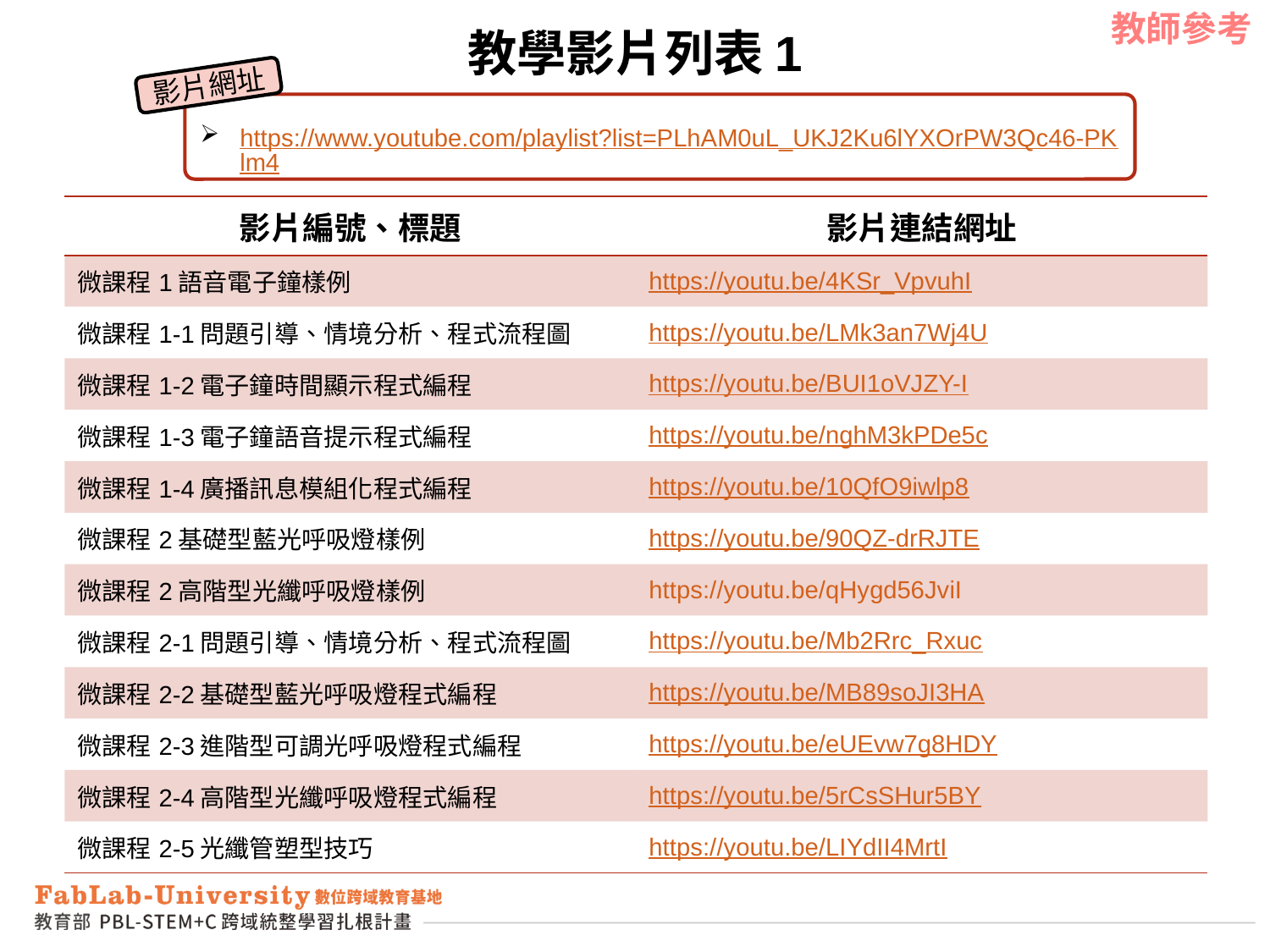

教師參考
# 教學影片列表1
影片網址
https://www.youtube.com/playlist?list=PLhAM0uL_UKJ2Ku6lYXOrPW3Qc46-PKlm4
| 影片編號、標題 | 影片連結網址 |
| --- | --- |
| 微課程1語音電子鐘樣例 | https://youtu.be/4KSr\_VpvuhI |
| 微課程1-1問題引導、情境分析、程式流程圖 | https://youtu.be/LMk3an7Wj4U |
| 微課程1-2電子鐘時間顯示程式編程 | https://youtu.be/BUI1oVJZY-I |
| 微課程1-3電子鐘語音提示程式編程 | https://youtu.be/nghM3kPDe5c |
| 微課程1-4廣播訊息模組化程式編程 | https://youtu.be/10QfO9iwlp8 |
| 微課程2基礎型藍光呼吸燈樣例 | https://youtu.be/90QZ-drRJTE |
| 微課程2高階型光纖呼吸燈樣例 | https://youtu.be/qHygd56JviI |
| 微課程2-1問題引導、情境分析、程式流程圖 | https://youtu.be/Mb2Rrc\_Rxuc |
| 微課程2-2基礎型藍光呼吸燈程式編程 | https://youtu.be/MB89soJI3HA |
| 微課程2-3進階型可調光呼吸燈程式編程 | https://youtu.be/eUEvw7g8HDY |
| 微課程2-4高階型光纖呼吸燈程式編程 | https://youtu.be/5rCsSHur5BY |
| 微課程2-5光纖管塑型技巧 | https://youtu.be/LIYdII4MrtI |